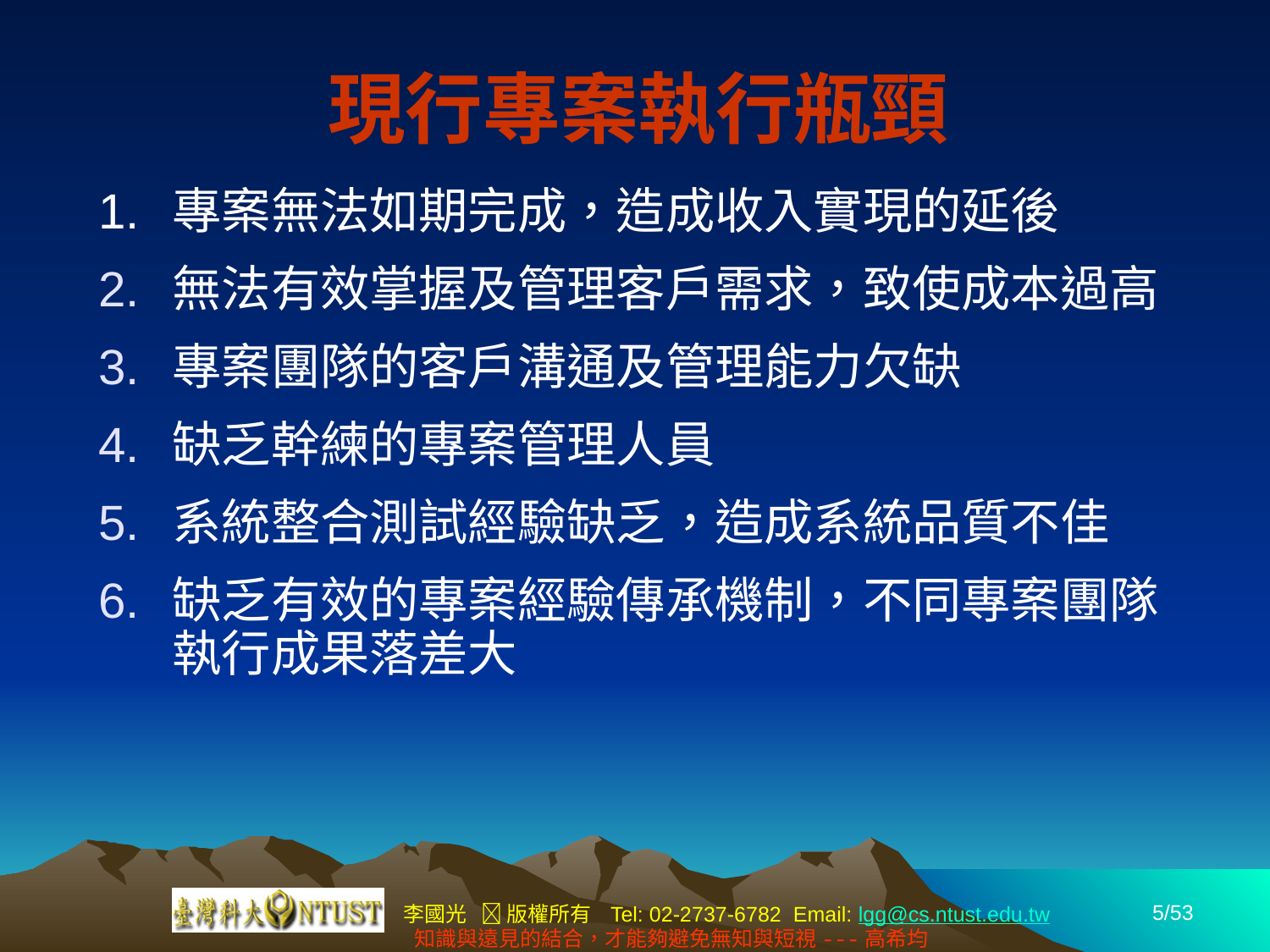

現行專案執行瓶頸
專案無法如期完成，造成收入實現的延後
無法有效掌握及管理客戶需求，致使成本過高
專案團隊的客戶溝通及管理能力欠缺
缺乏幹練的專案管理人員
系統整合測試經驗缺乏，造成系統品質不佳
缺乏有效的專案經驗傳承機制，不同專案團隊執行成果落差大
5/53